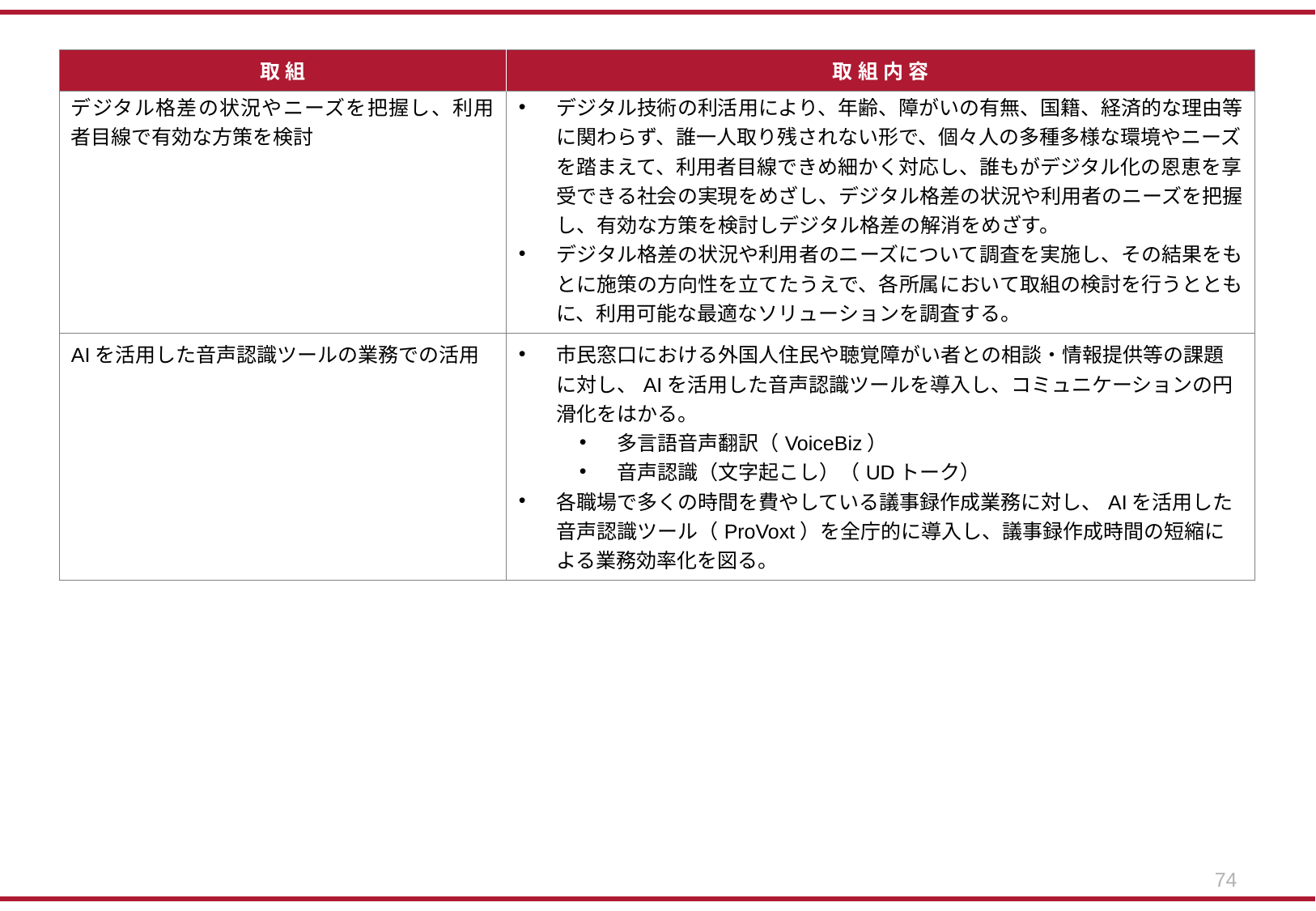

| 取組 | 取組内容 |
| --- | --- |
| デジタル格差の状況やニーズを把握し、利用者目線で有効な方策を検討 | デジタル技術の利活用により、年齢、障がいの有無、国籍、経済的な理由等に関わらず、誰一人取り残されない形で、個々人の多種多様な環境やニーズを踏まえて、利用者目線できめ細かく対応し、誰もがデジタル化の恩恵を享受できる社会の実現をめざし、デジタル格差の状況や利用者のニーズを把握し、有効な方策を検討しデジタル格差の解消をめざす。​ デジタル格差の状況や利用者のニーズについて調査を実施し、その結果をもとに施策の方向性を立てたうえで、各所属において取組の検討を行うとともに、利用可能な最適なソリューションを調査する。 |
| --- | --- |
| AIを活用した音声認識ツールの業務での活用 | 市民窓口における外国人住民や聴覚障がい者との相談・情報提供等の課題に対し、AIを活用した音声認識ツールを導入し、コミュニケーションの円滑化をはかる。​ 多言語音声翻訳（VoiceBiz）​ 音声認識（文字起こし）（UDトーク） 各職場で多くの時間を費やしている議事録作成業務に対し、AIを活用した音声認識ツール（ProVoxt）を全庁的に導入し、議事録作成時間の短縮による業務効率化を図る。 |
74